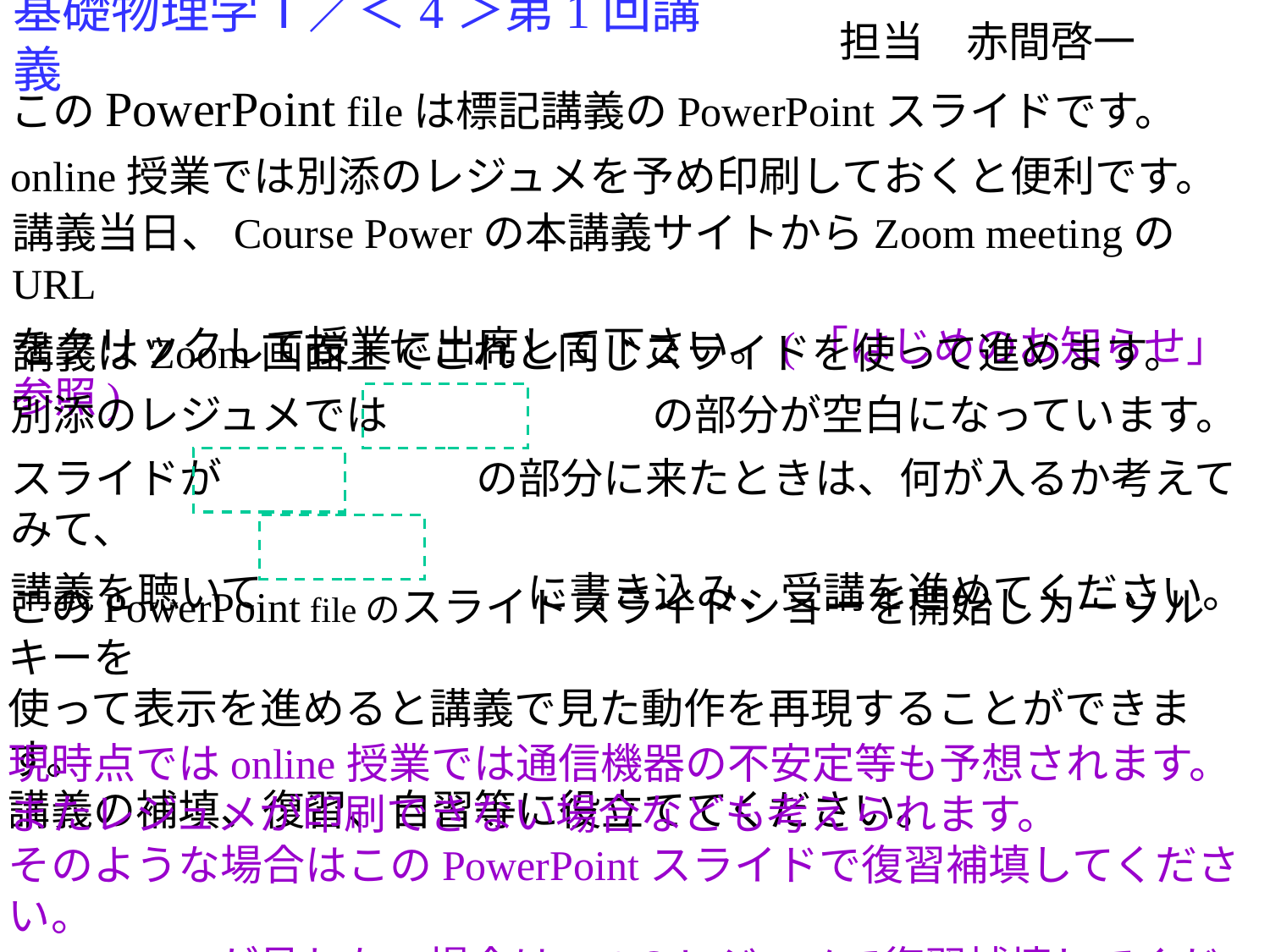

# 基礎物理学Ⅰ／＜4＞第1回講義
担当　赤間啓一
このPowerPoint fileは標記講義のPowerPointスライドです。
online授業では別添のレジュメを予め印刷しておくと便利です。
講義当日、Course Powerの本講義サイトからZoom meetingのURL
をクリックして授業に出席して下さい。(「はじめのお知らせ」参照)
講義はZoom画面上でこれと同じスライドを使って進めます。
別添のレジュメでは　　　　　 　の部分が空白になっています。
スライドが　　　　　　の部分に来たときは、何が入るか考えてみて、
講義を聴いて　　　　　 　に書き込み、受講を進めてください。

このPowerPoint fileのスライドスライドショーを開始しカーソルキーを
使って表示を進めると講義で見た動作を再現することができます。
講義の補填、復習、自習等に役立ててください。
現時点ではonline授業では通信機器の不安定等も予想されます。
またレジュメが印刷できない場合なども考えられます。
そのような場合はこのPowerPointスライドで復習補填してください。
PowerPointが見れない場合はpdfのレジュメで復習補填してください。